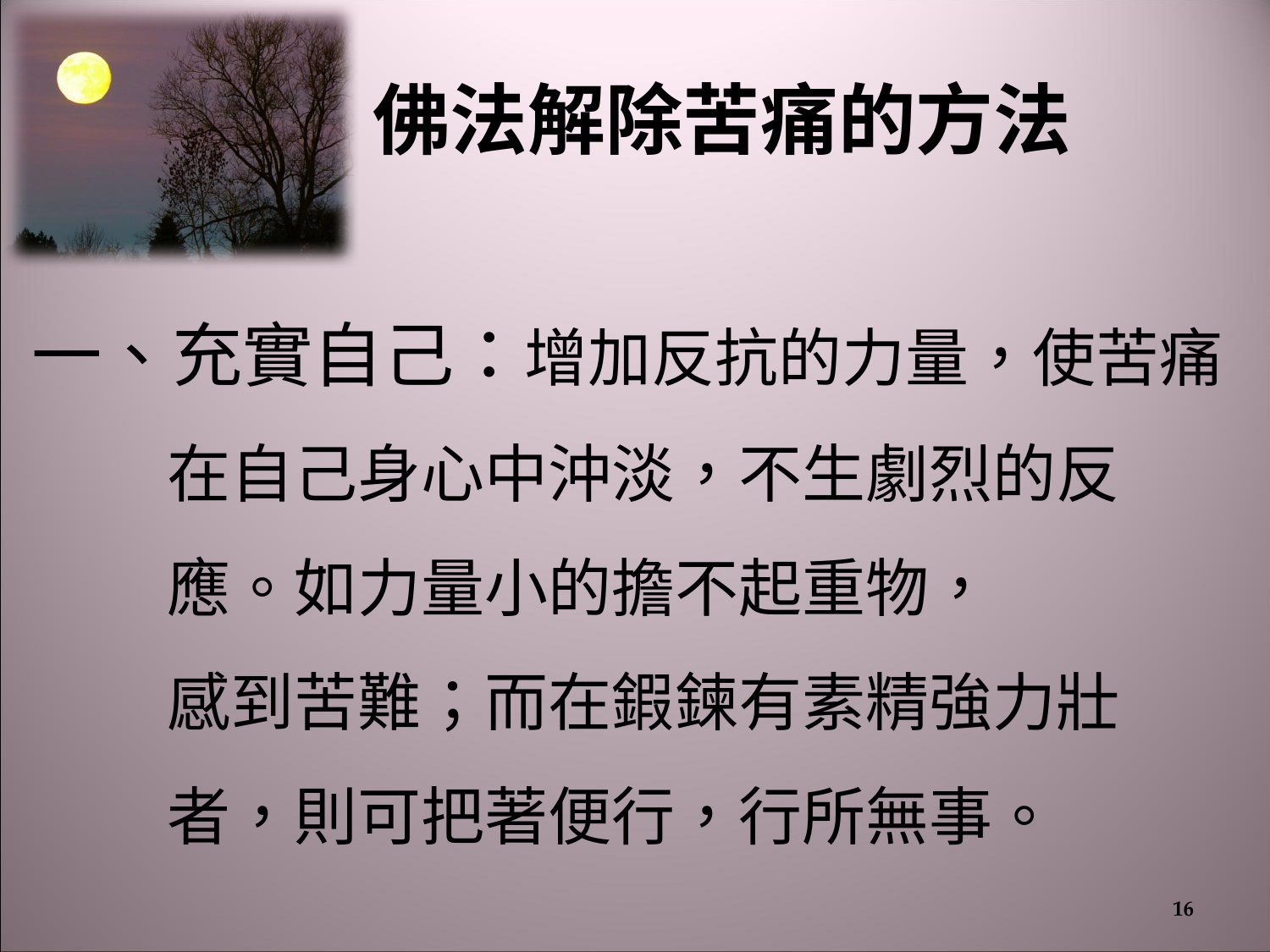

# 佛法解除苦痛的方法
一、充實自己：增加反抗的力量，使苦痛在自己身心中沖淡，不生劇烈的反應。如力量小的擔不起重物，
	感到苦難；而在鍜鍊有素精強力壯者，則可把著便行，行所無事。
16